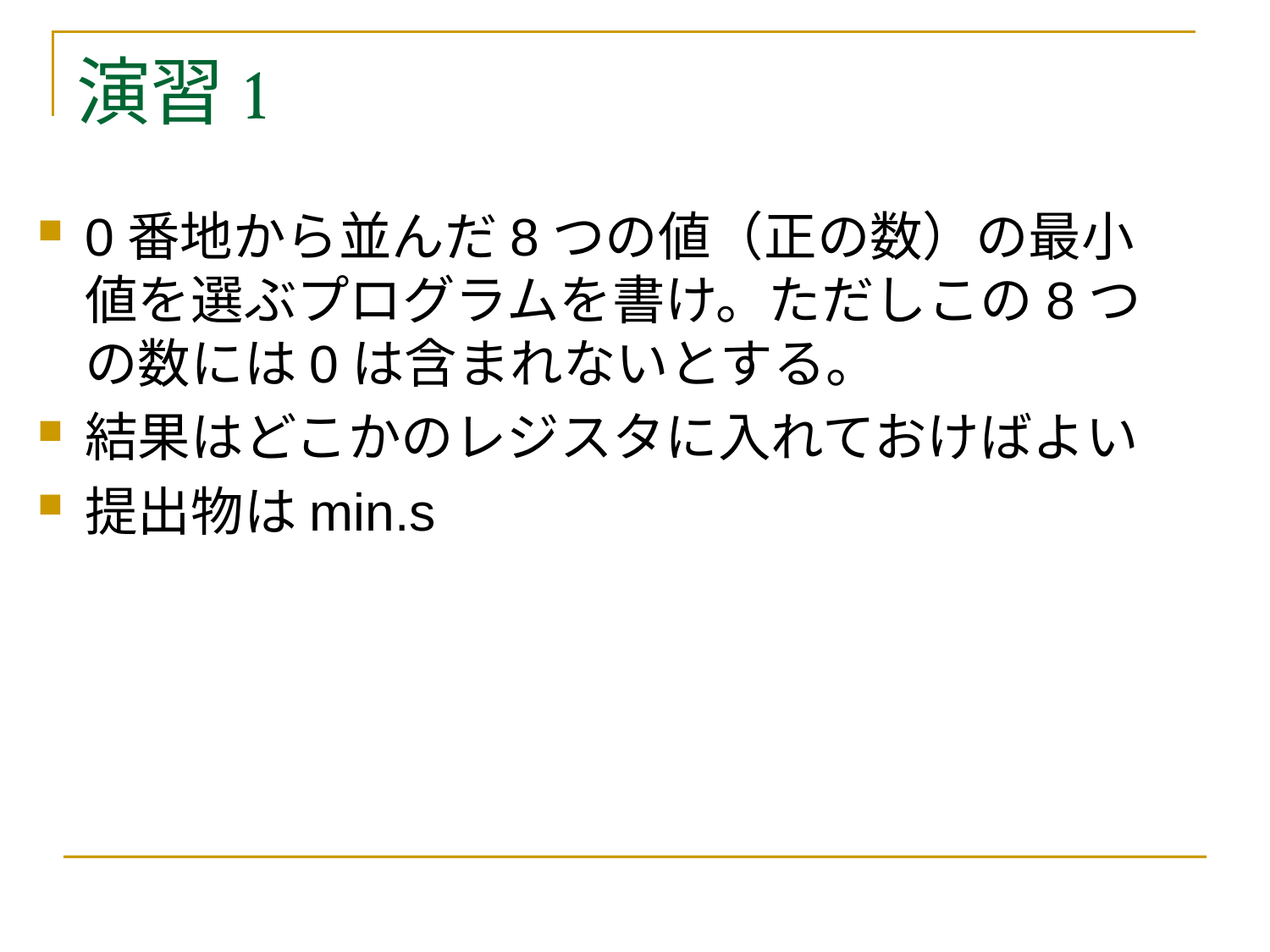

# 演習1
0番地から並んだ8つの値（正の数）の最小値を選ぶプログラムを書け。ただしこの8つの数には0は含まれないとする。
結果はどこかのレジスタに入れておけばよい
提出物はmin.s